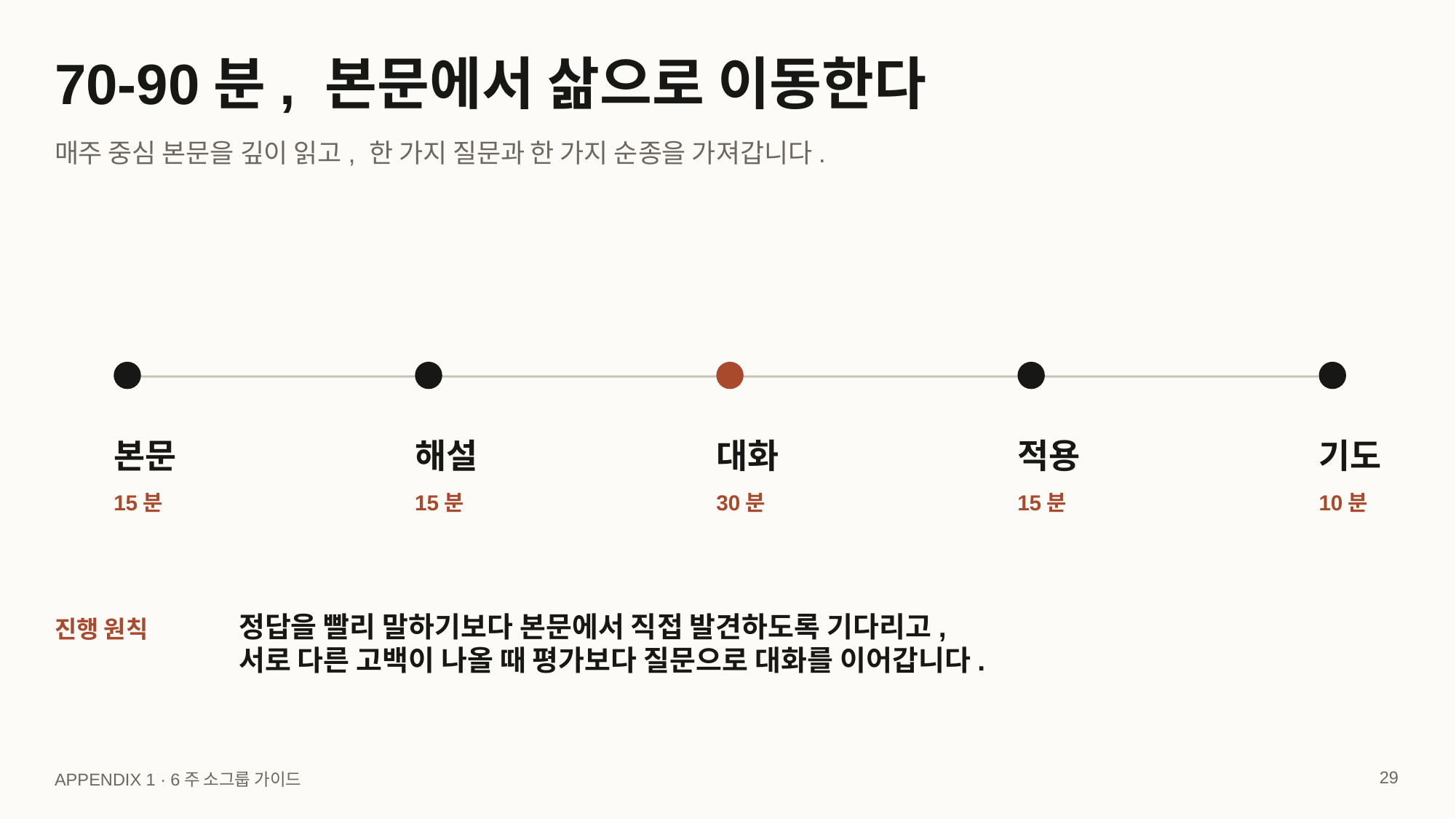

70-90분, 본문에서 삶으로 이동한다
매주 중심 본문을 깊이 읽고, 한 가지 질문과 한 가지 순종을 가져갑니다.

본문
해설
대화
적용
기도
15분
15분
30분
15분
10분
정답을 빨리 말하기보다 본문에서 직접 발견하도록 기다리고,
서로 다른 고백이 나올 때 평가보다 질문으로 대화를 이어갑니다.
진행 원칙
29
APPENDIX 1 · 6주 소그룹 가이드